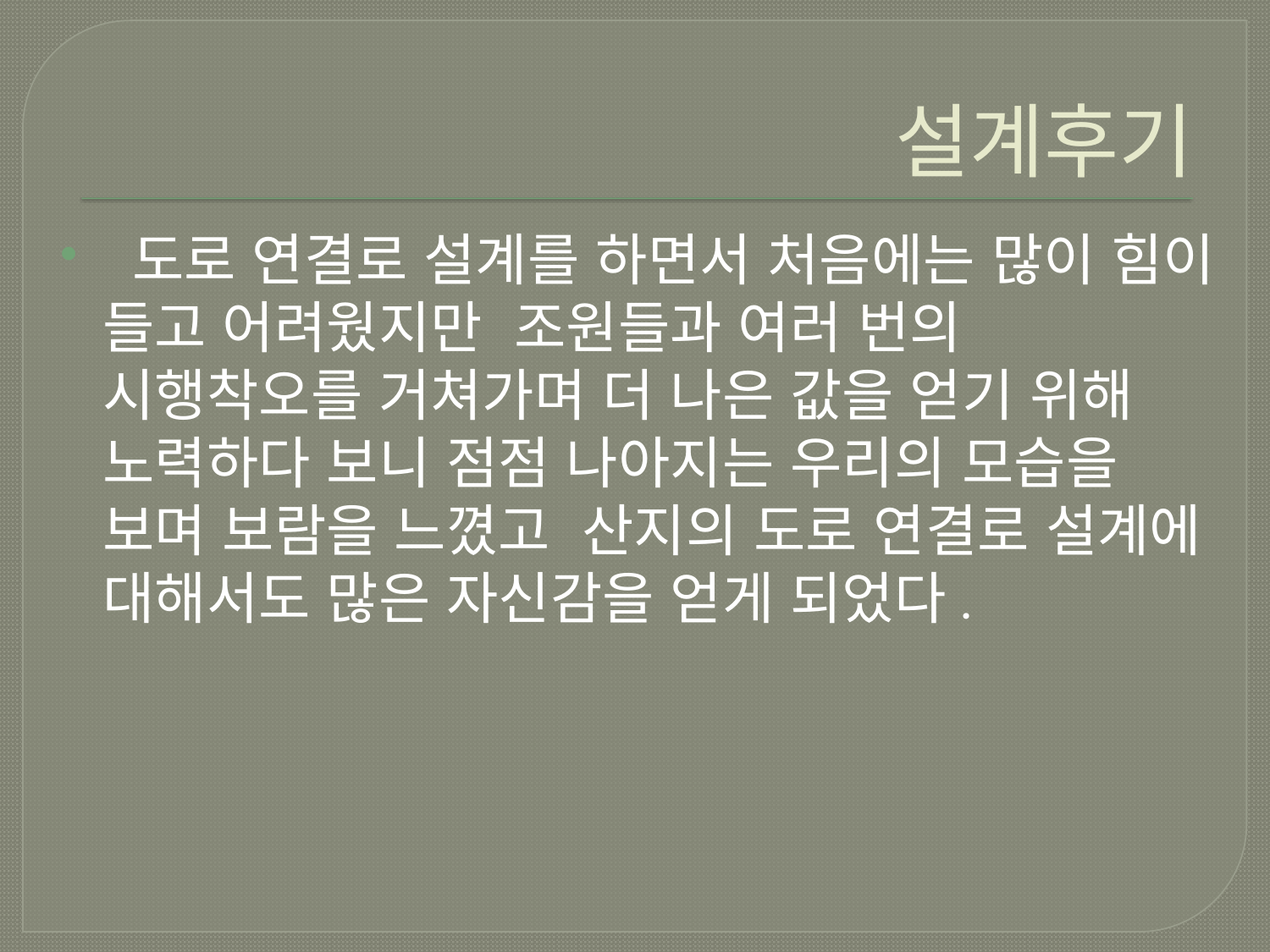

# 설계후기
 도로 연결로 설계를 하면서 처음에는 많이 힘이 들고 어려웠지만  조원들과 여러 번의 시행착오를 거쳐가며 더 나은 값을 얻기 위해 노력하다 보니 점점 나아지는 우리의 모습을  보며 보람을 느꼈고  산지의 도로 연결로 설계에 대해서도 많은 자신감을 얻게 되었다.